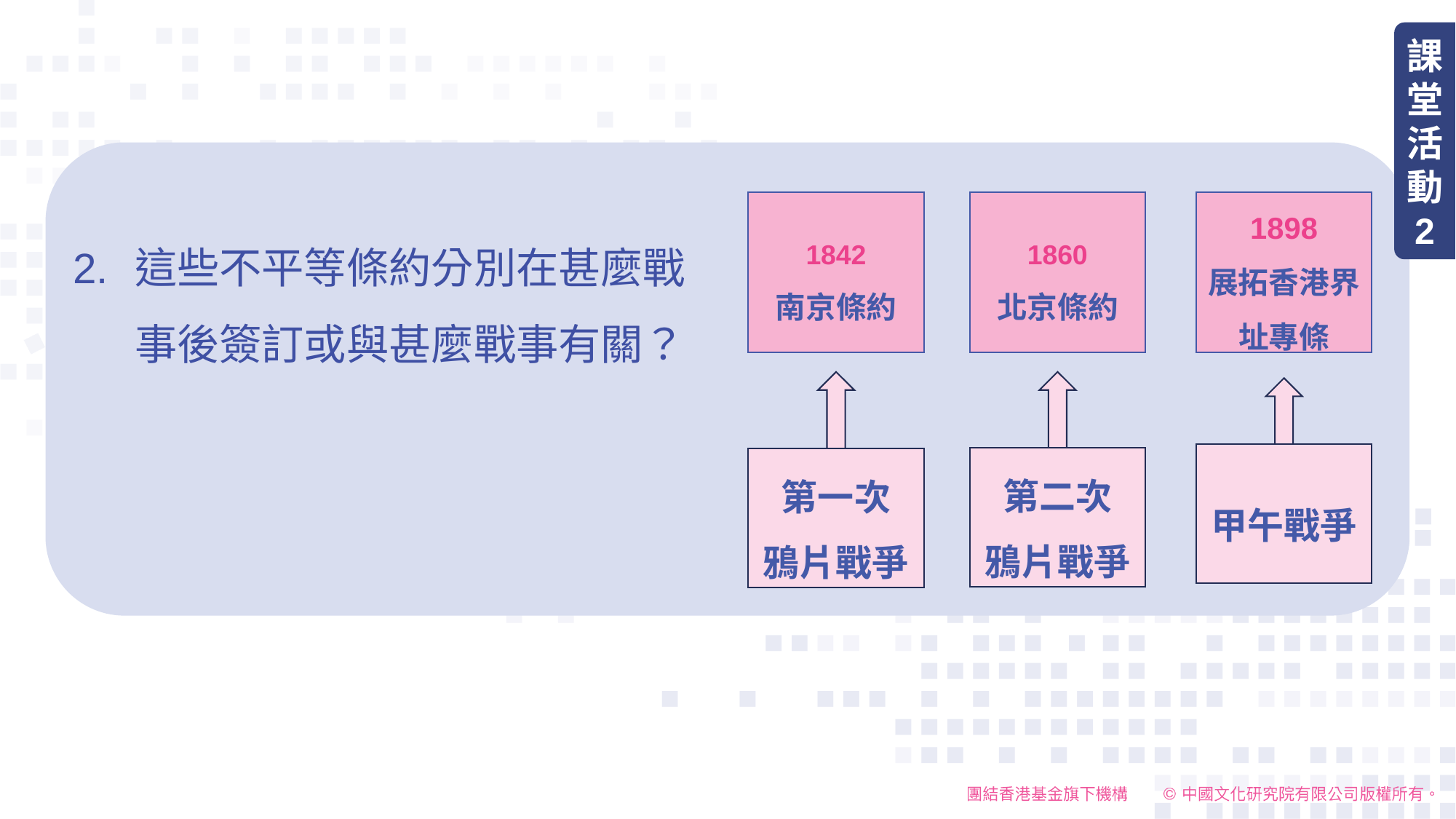

課堂活動
2

1842
南京條約
1860
北京條約
1898
展拓香港界址專條
這些不平等條約分別在甚麼戰事後簽訂或與甚麼戰事有關？

第二次
鴉片戰爭

第一次
鴉片戰爭

甲午戰爭